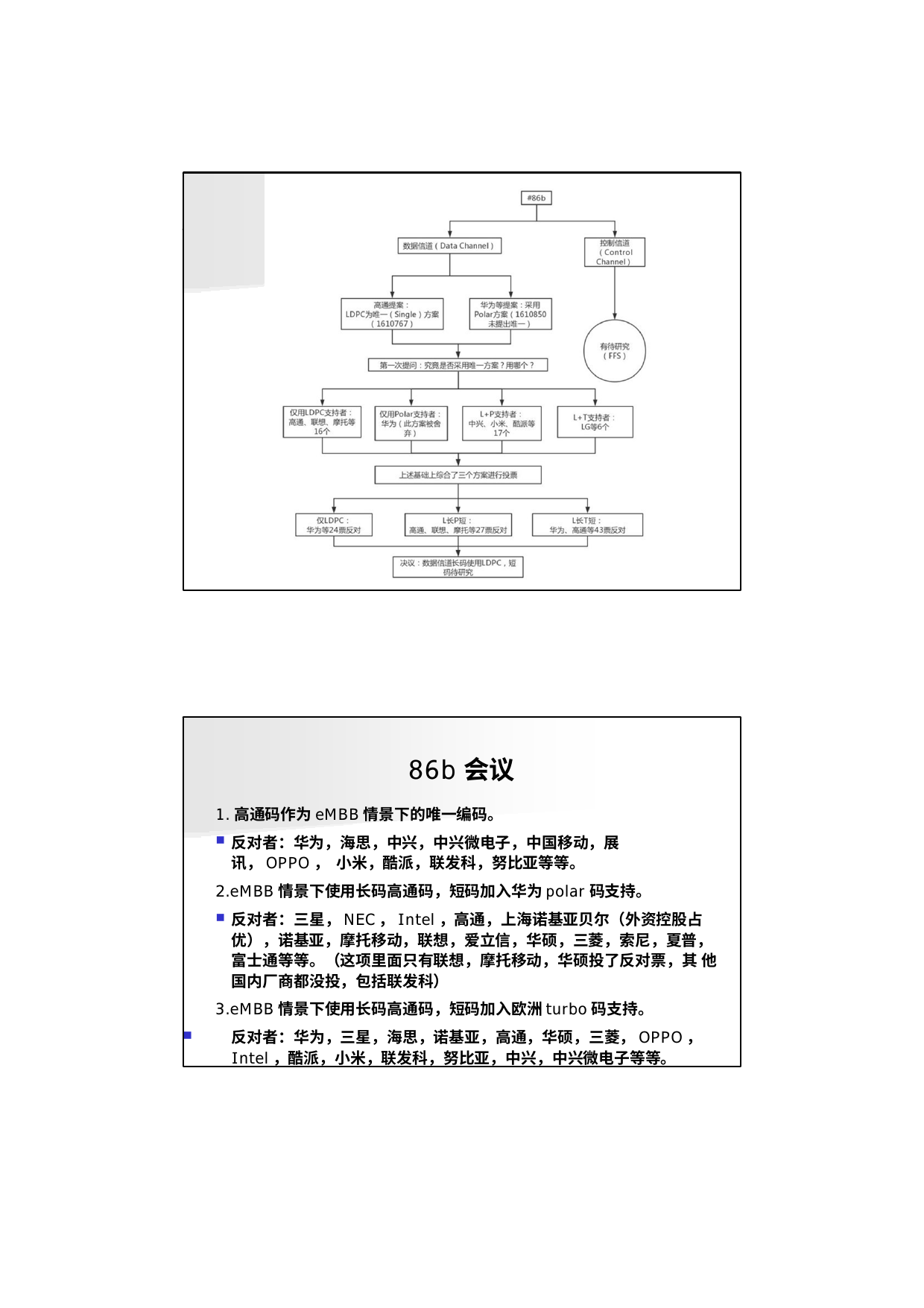

86b会议

1.高通码作为eMBB情景下的唯一编码。
反对者：华为，海思，中兴，中兴微电子，中国移动，展讯，OPPO，  小米，酷派，联发科，努比亚等等。
2.eMBB情景下使用长码高通码，短码加入华为polar码支持。
反对者：三星，NEC，Intel，高通，上海诺基亚贝尔（外资控股占
优），诺基亚，摩托移动，联想，爱立信，华硕，三菱，索尼，夏普， 富士通等等。（这项里面只有联想，摩托移动，华硕投了反对票，其 他国内厂商都没投，包括联发科）
3.eMBB情景下使用长码高通码，短码加入欧洲turbo码支持。
反对者：华为，三星，海思，诺基亚，高通，华硕，三菱，OPPO，
Intel，酷派，小米，联发科，努比亚，中兴，中兴微电子等等。